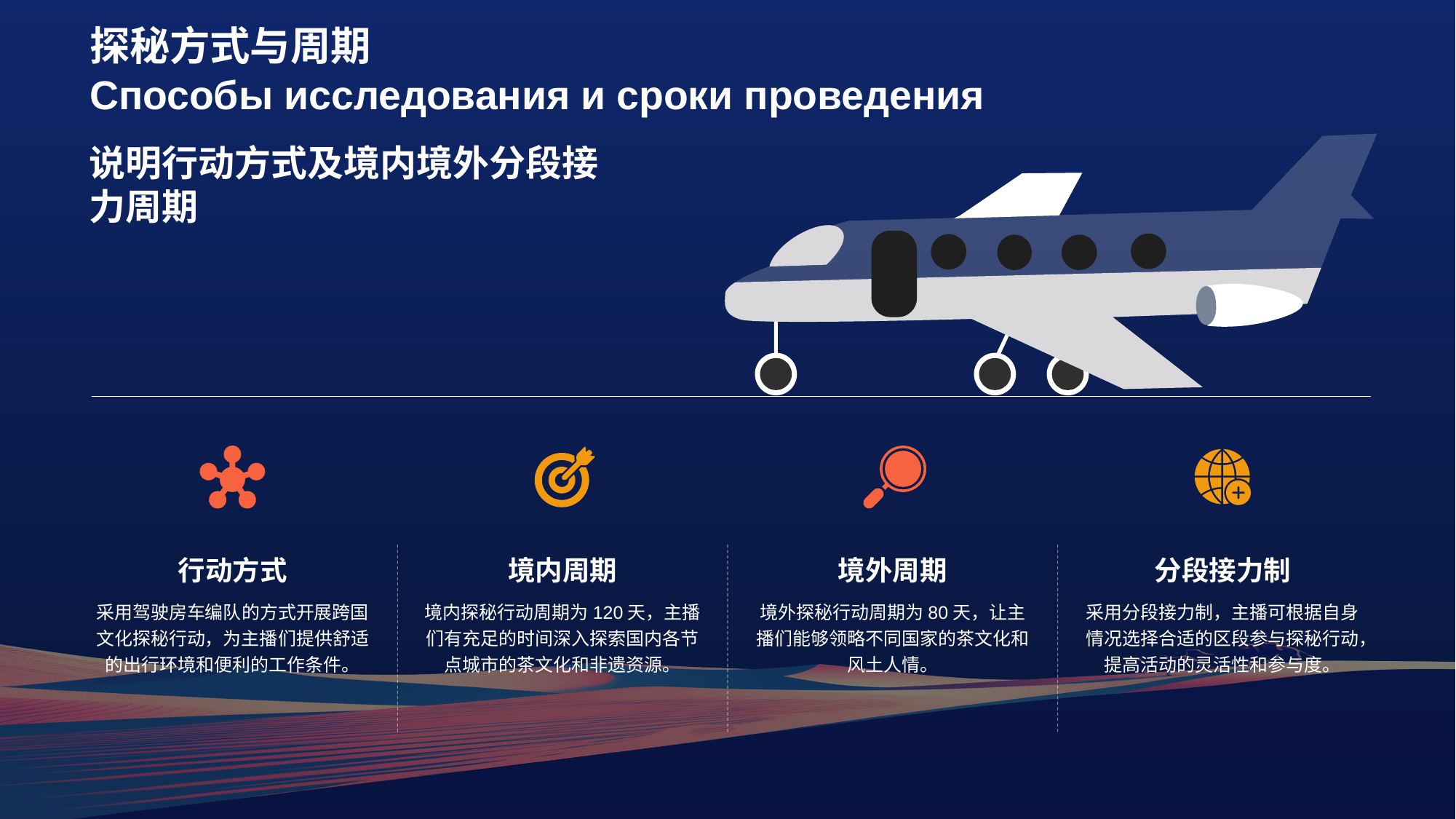

# 探秘方式与周期 Способы исследования и сроки проведения

说明行动方式及境内境外分段接力周期

行动方式
采用驾驶房车编队的方式开展跨国文化探秘行动，为主播们提供舒适的出行环境和便利的工作条件。

境外周期
境外探秘行动周期为80天，让主播们能够领略不同国家的茶文化和风土人情。

境内周期
境内探秘行动周期为120天，主播们有充足的时间深入探索国内各节点城市的茶文化和非遗资源。

分段接力制
采用分段接力制，主播可根据自身情况选择合适的区段参与探秘行动，提高活动的灵活性和参与度。